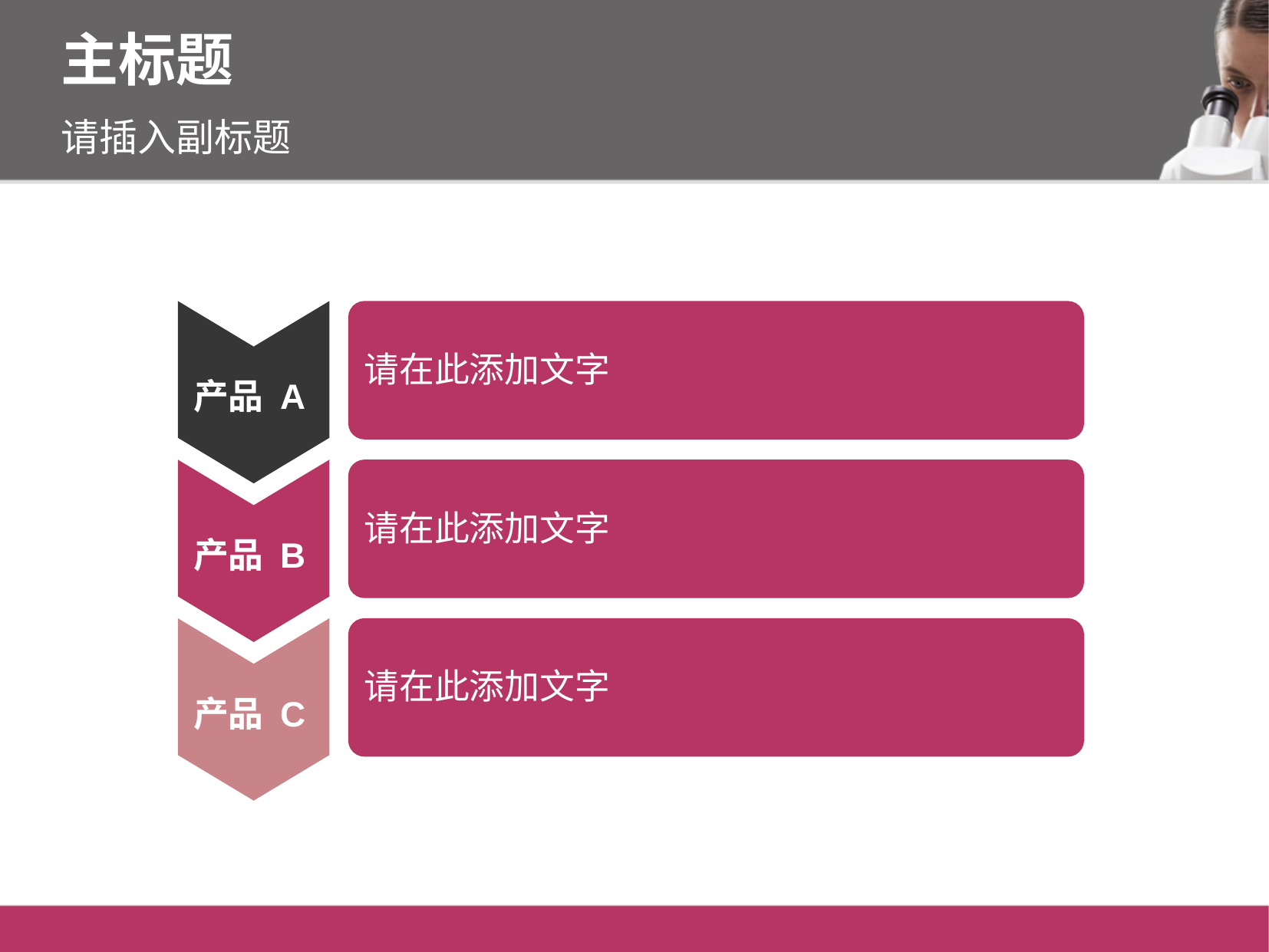

主标题
请插入副标题
请在此添加文字

产品 A
请在此添加文字

产品 B
请在此添加文字

产品 C